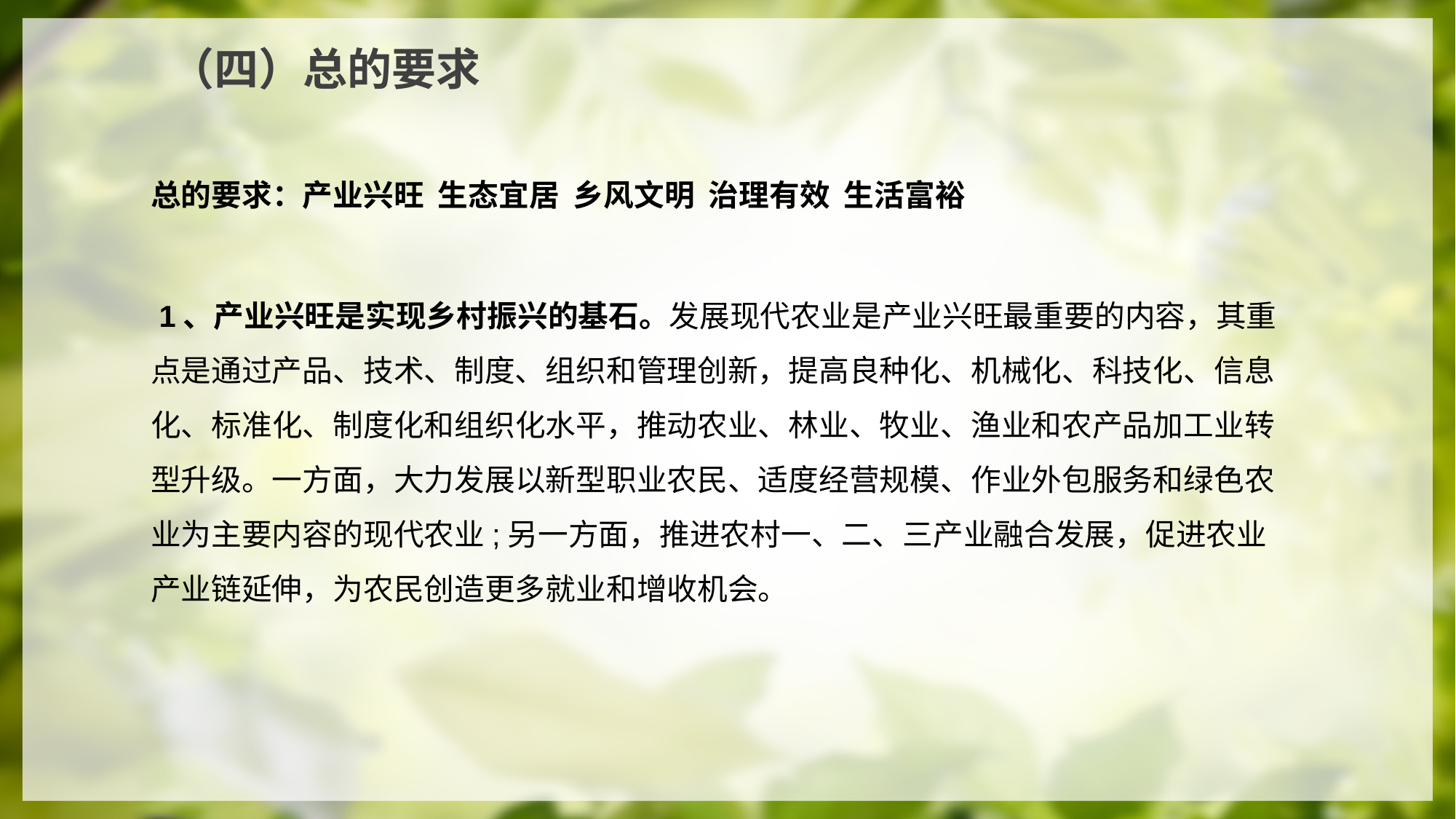

（四）总的要求
总的要求：产业兴旺  生态宜居  乡风文明  治理有效  生活富裕

 1、产业兴旺是实现乡村振兴的基石。发展现代农业是产业兴旺最重要的内容，其重点是通过产品、技术、制度、组织和管理创新，提高良种化、机械化、科技化、信息化、标准化、制度化和组织化水平，推动农业、林业、牧业、渔业和农产品加工业转型升级。一方面，大力发展以新型职业农民、适度经营规模、作业外包服务和绿色农业为主要内容的现代农业;另一方面，推进农村一、二、三产业融合发展，促进农业产业链延伸，为农民创造更多就业和增收机会。